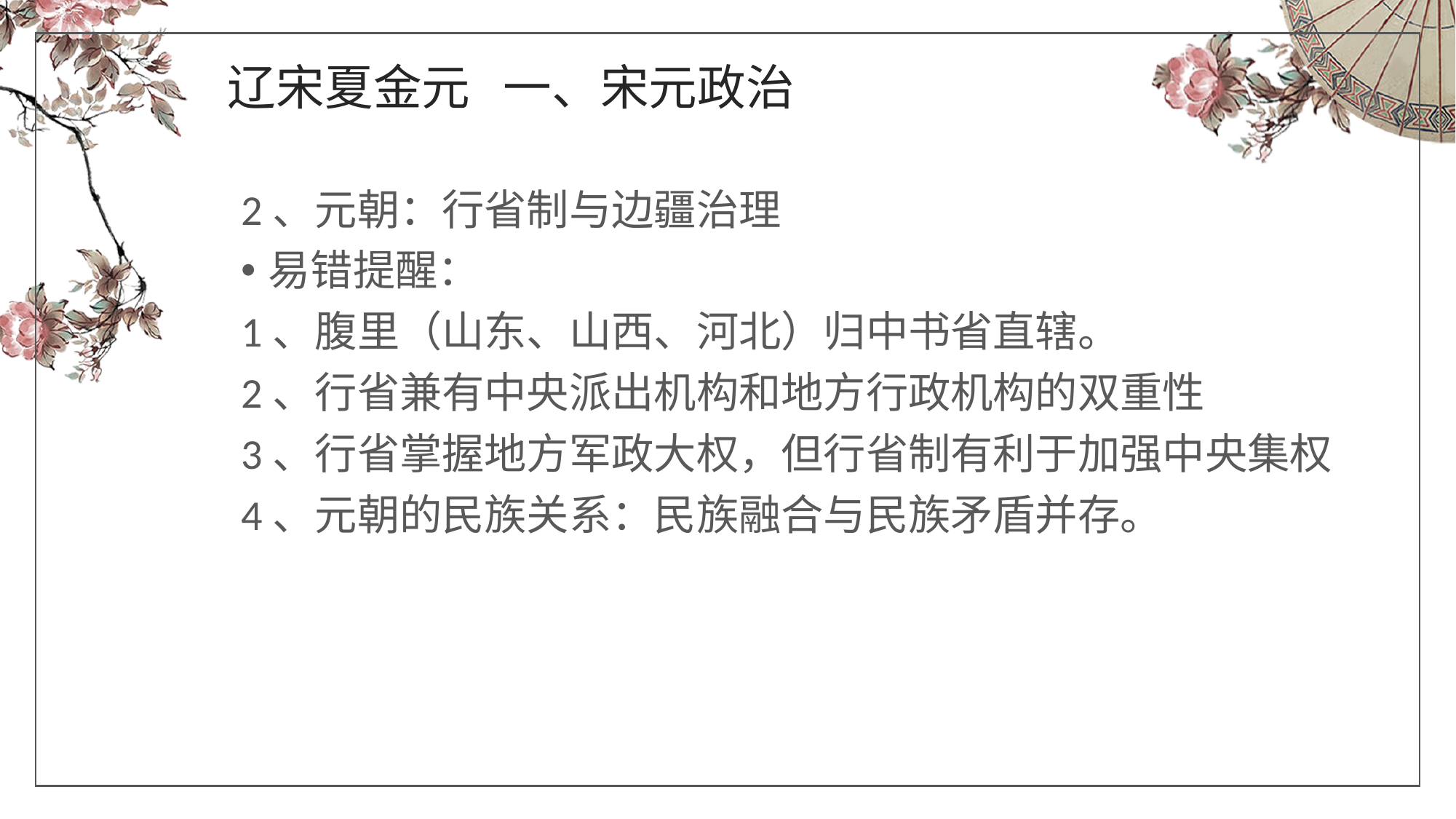

辽宋夏金元   一、宋元政治
2、元朝：行省制与边疆治理
易错提醒：
1、腹里（山东、山西、河北）归中书省直辖。
2、行省兼有中央派出机构和地方行政机构的双重性
3、行省掌握地方军政大权，但行省制有利于加强中央集权
4、元朝的民族关系：民族融合与民族矛盾并存。